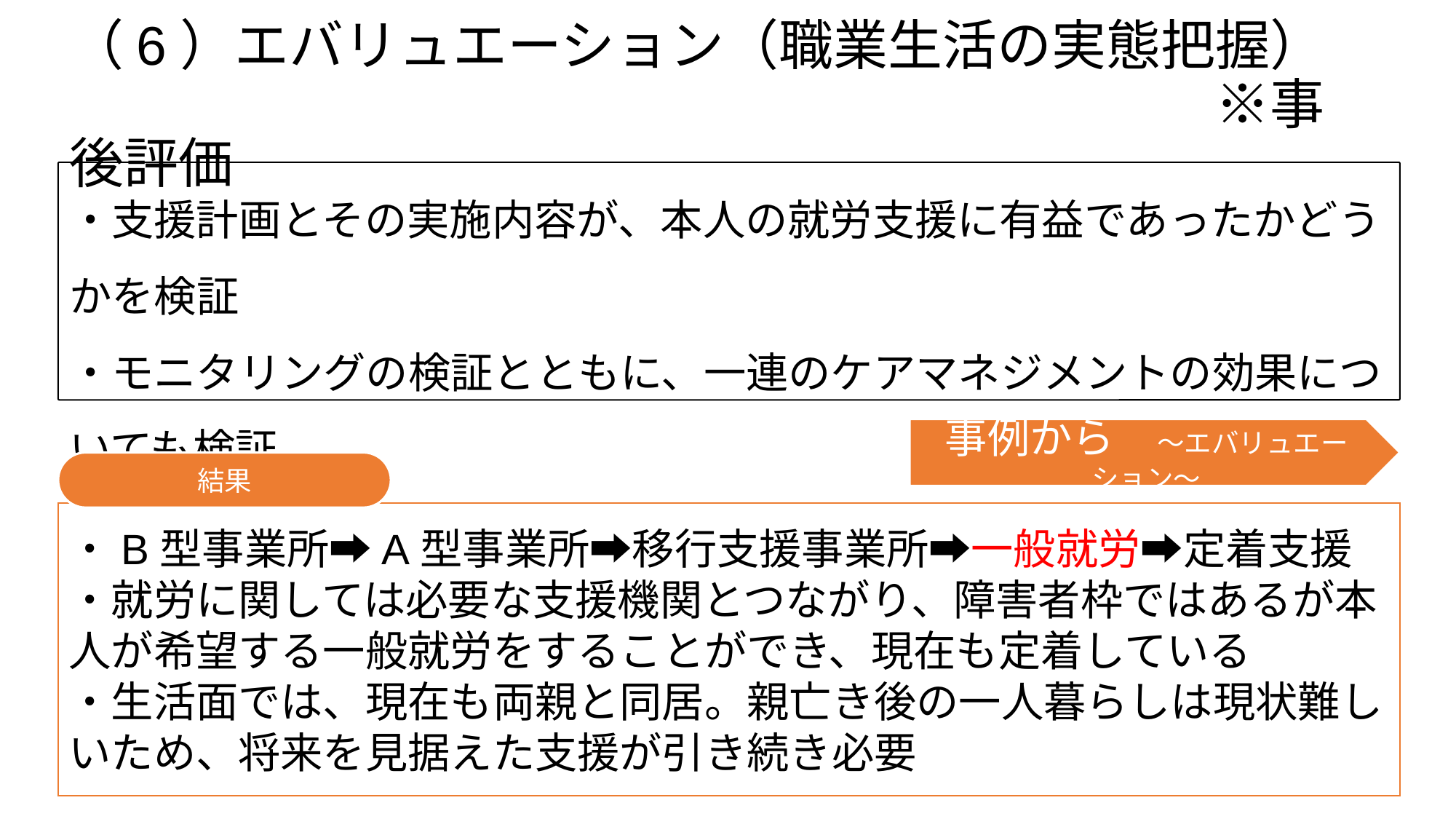

# （6）エバリュエーション（職業生活の実態把握） 　　　　　　　　　　　　　　　　　　　　　※事後評価
・支援計画とその実施内容が、本人の就労支援に有益であったかどうかを検証
・モニタリングの検証とともに、一連のケアマネジメントの効果についても検証
・課題の整理とともに、本人・家族・支援者にフィードバック

事例から　～エバリュエーション～
結果
・B型事業所➡A型事業所➡移行支援事業所➡一般就労➡定着支援
・就労に関しては必要な支援機関とつながり、障害者枠ではあるが本人が希望する一般就労をすることができ、現在も定着している
・生活面では、現在も両親と同居。親亡き後の一人暮らしは現状難しいため、将来を見据えた支援が引き続き必要